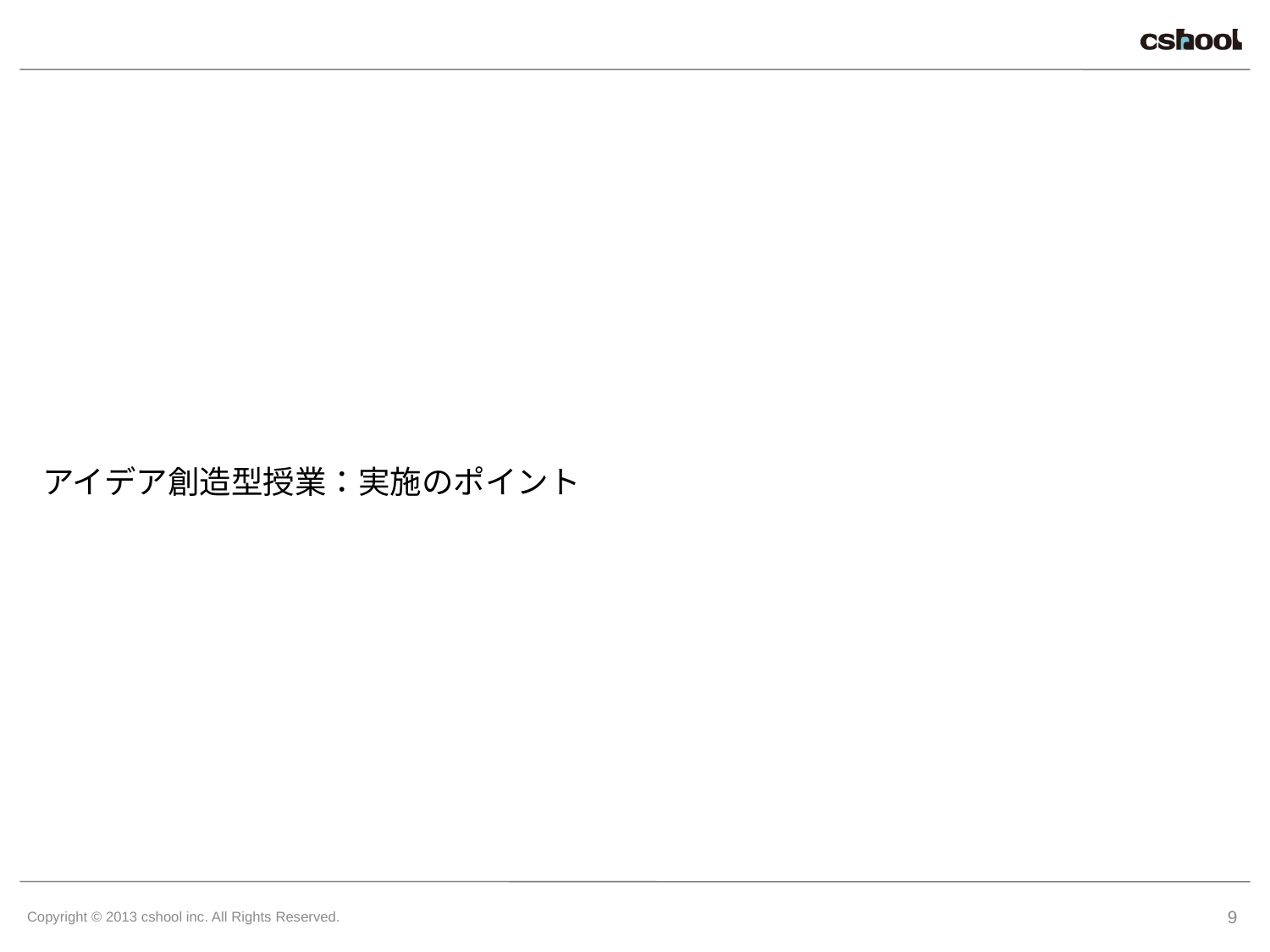

アイデア創造型授業：実施のポイント
9
Copyright © 2013 cshool inc. All Rights Reserved.